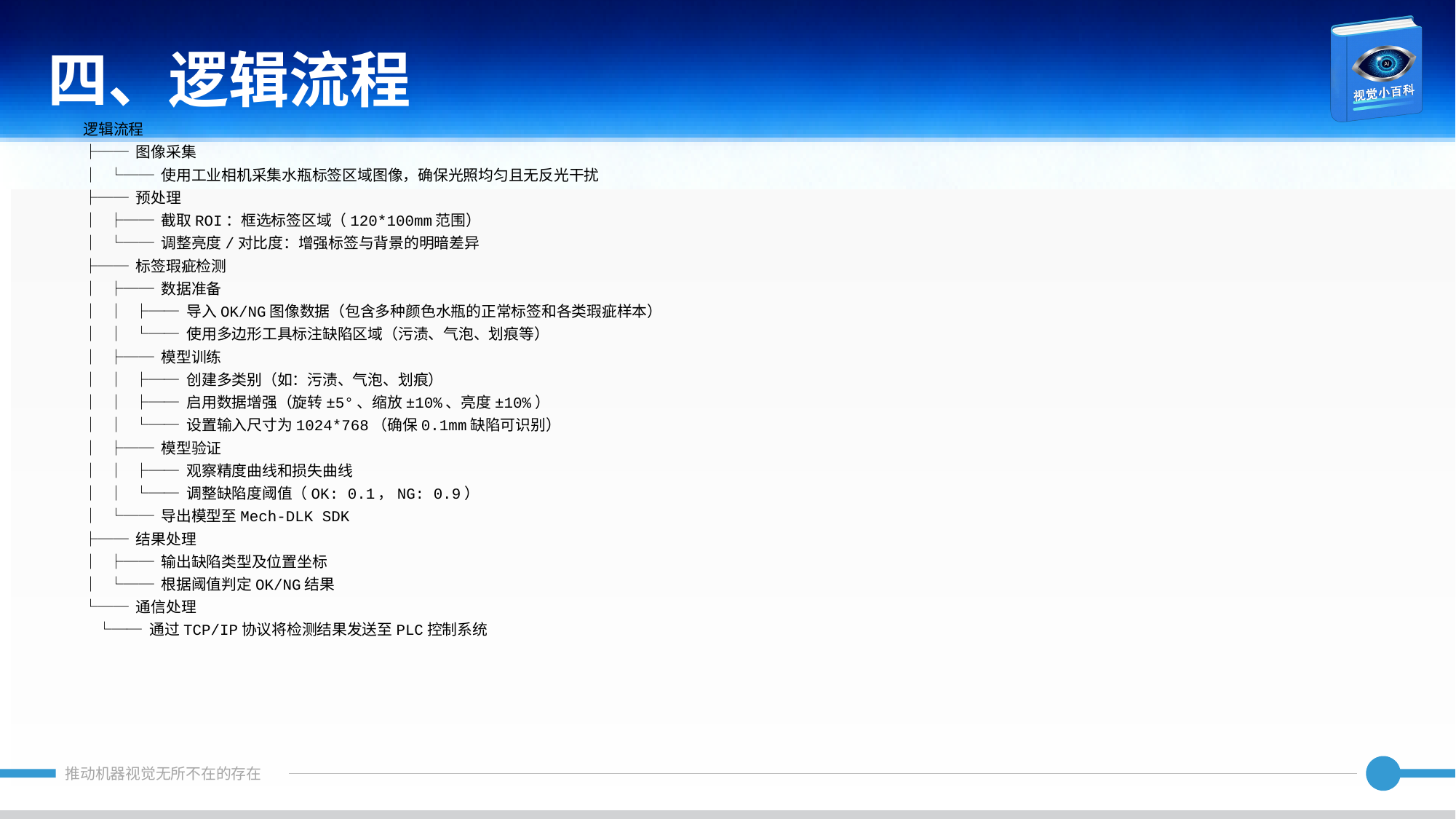

四、逻辑流程

逻辑流程
├── 图像采集
│   └── 使用工业相机采集水瓶标签区域图像，确保光照均匀且无反光干扰
├── 预处理
│   ├── 截取ROI：框选标签区域（120*100mm范围）
│   └── 调整亮度/对比度：增强标签与背景的明暗差异
├── 标签瑕疵检测
│   ├── 数据准备
│   │   ├── 导入OK/NG图像数据（包含多种颜色水瓶的正常标签和各类瑕疵样本）
│   │   └── 使用多边形工具标注缺陷区域（污渍、气泡、划痕等）
│   ├── 模型训练
│   │   ├── 创建多类别（如：污渍、气泡、划痕）
│   │   ├── 启用数据增强（旋转±5°、缩放±10%、亮度±10%）
│   │   └── 设置输入尺寸为1024*768（确保0.1mm缺陷可识别）
│   ├── 模型验证
│   │   ├── 观察精度曲线和损失曲线
│   │   └── 调整缺陷度阈值（OK: 0.1，NG: 0.9）
│   └── 导出模型至Mech-DLK SDK
├── 结果处理
│   ├── 输出缺陷类型及位置坐标
│   └── 根据阈值判定OK/NG结果
└── 通信处理
    └── 通过TCP/IP协议将检测结果发送至PLC控制系统
9